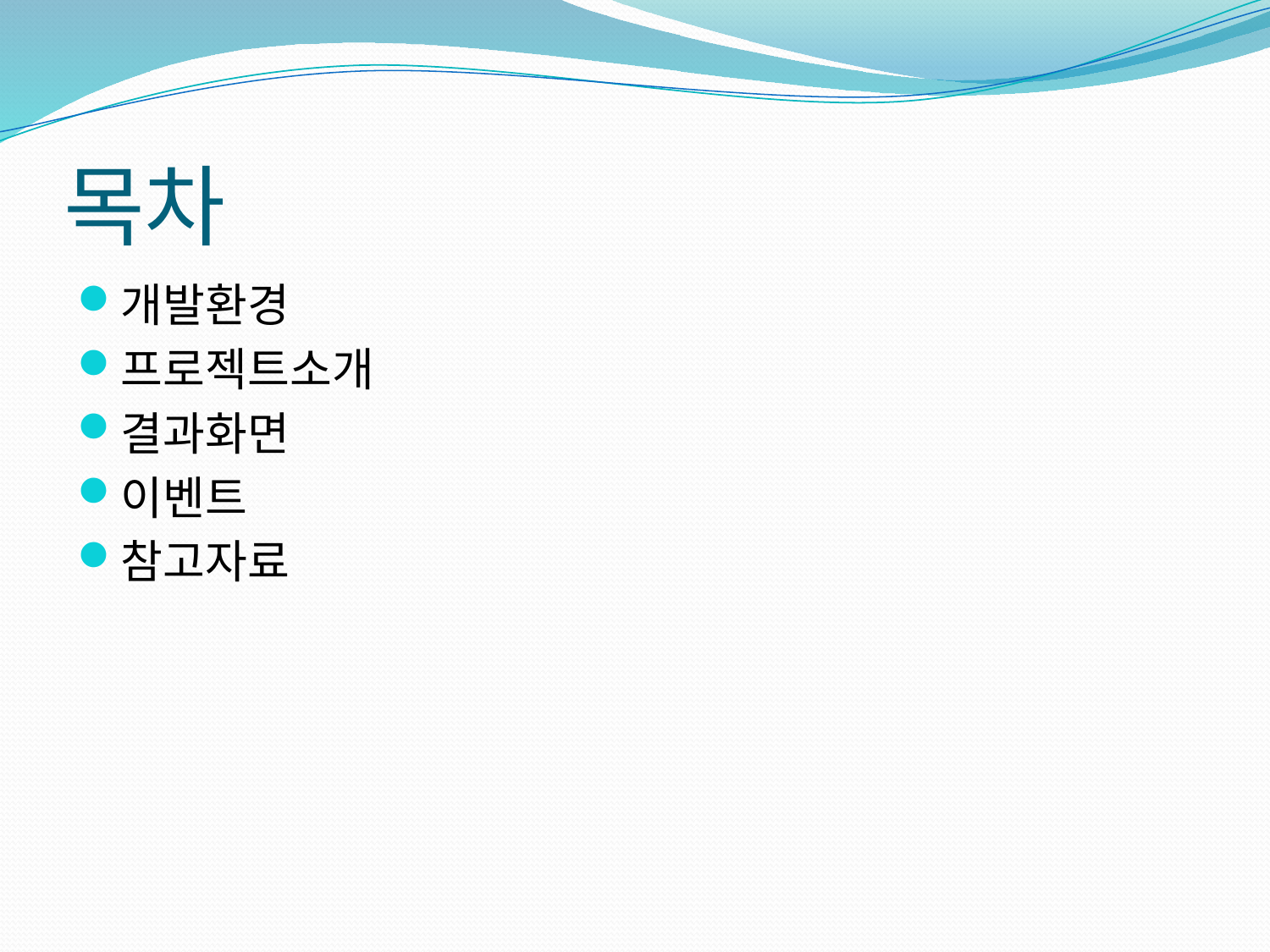

# 목차

개발환경
프로젝트소개
결과화면
이벤트
참고자료